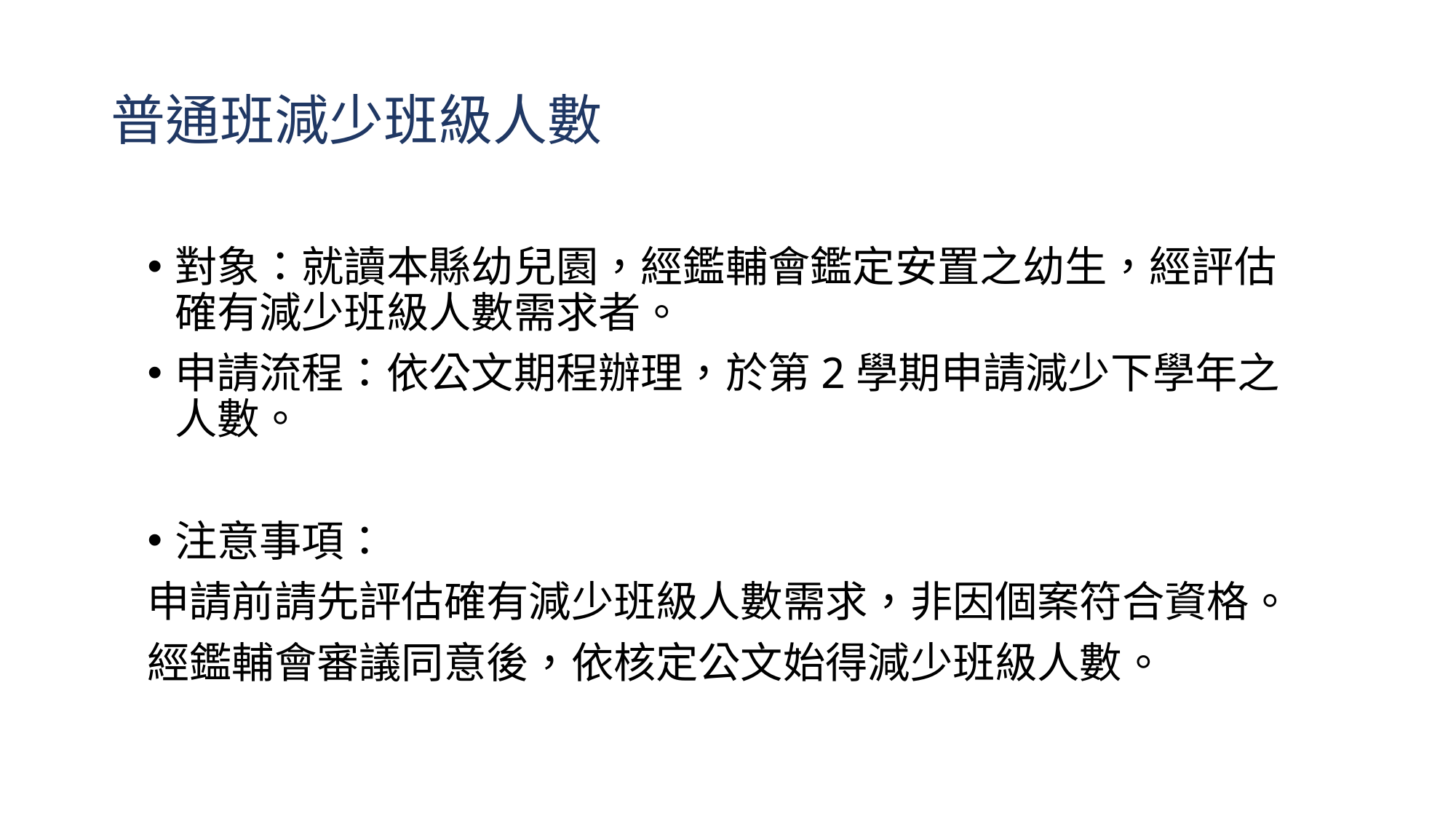

# 普通班減少班級人數
對象：就讀本縣幼兒園，經鑑輔會鑑定安置之幼生，經評估確有減少班級人數需求者。
申請流程：依公文期程辦理，於第2學期申請減少下學年之人數。

注意事項：
申請前請先評估確有減少班級人數需求，非因個案符合資格。
經鑑輔會審議同意後，依核定公文始得減少班級人數。